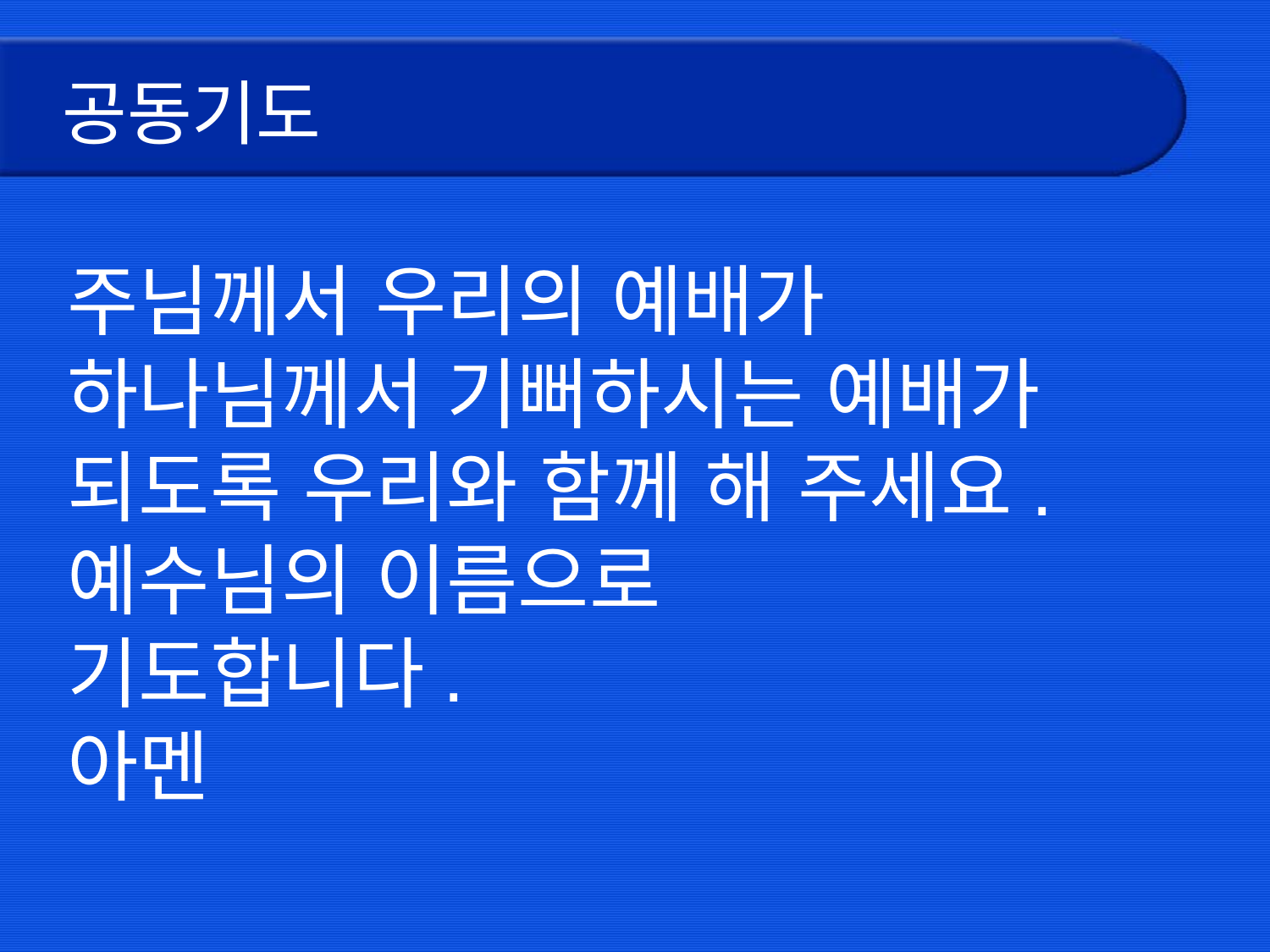

# 공동기도

주님께서 우리의 예배가
하나님께서 기뻐하시는 예배가 되도록 우리와 함께 해 주세요.
예수님의 이름으로
기도합니다.
아멘